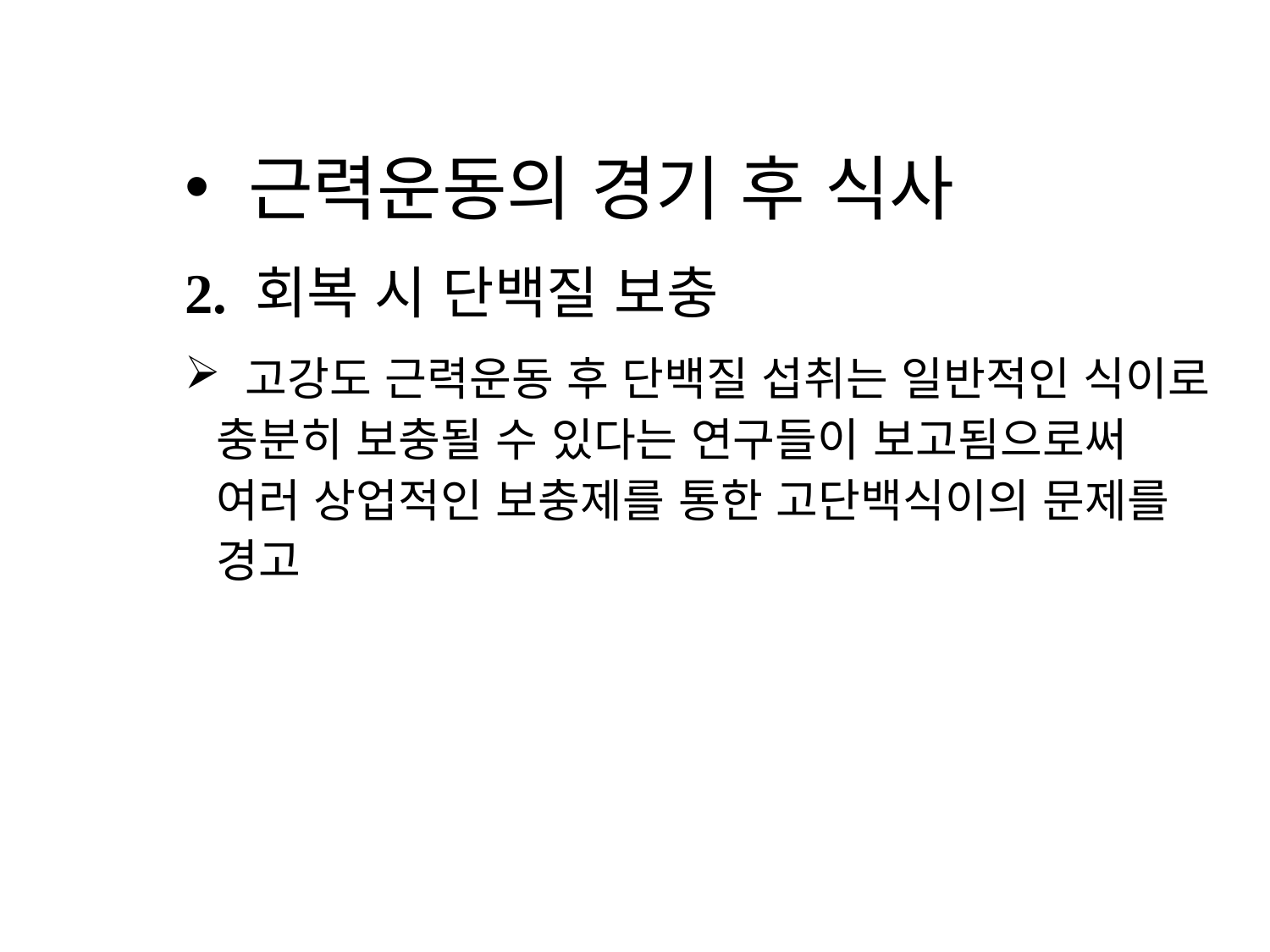

근력운동의 경기 후 식사
2. 회복 시 단백질 보충
 고강도 근력운동 후 단백질 섭취는 일반적인 식이로 충분히 보충될 수 있다는 연구들이 보고됨으로써 여러 상업적인 보충제를 통한 고단백식이의 문제를 경고